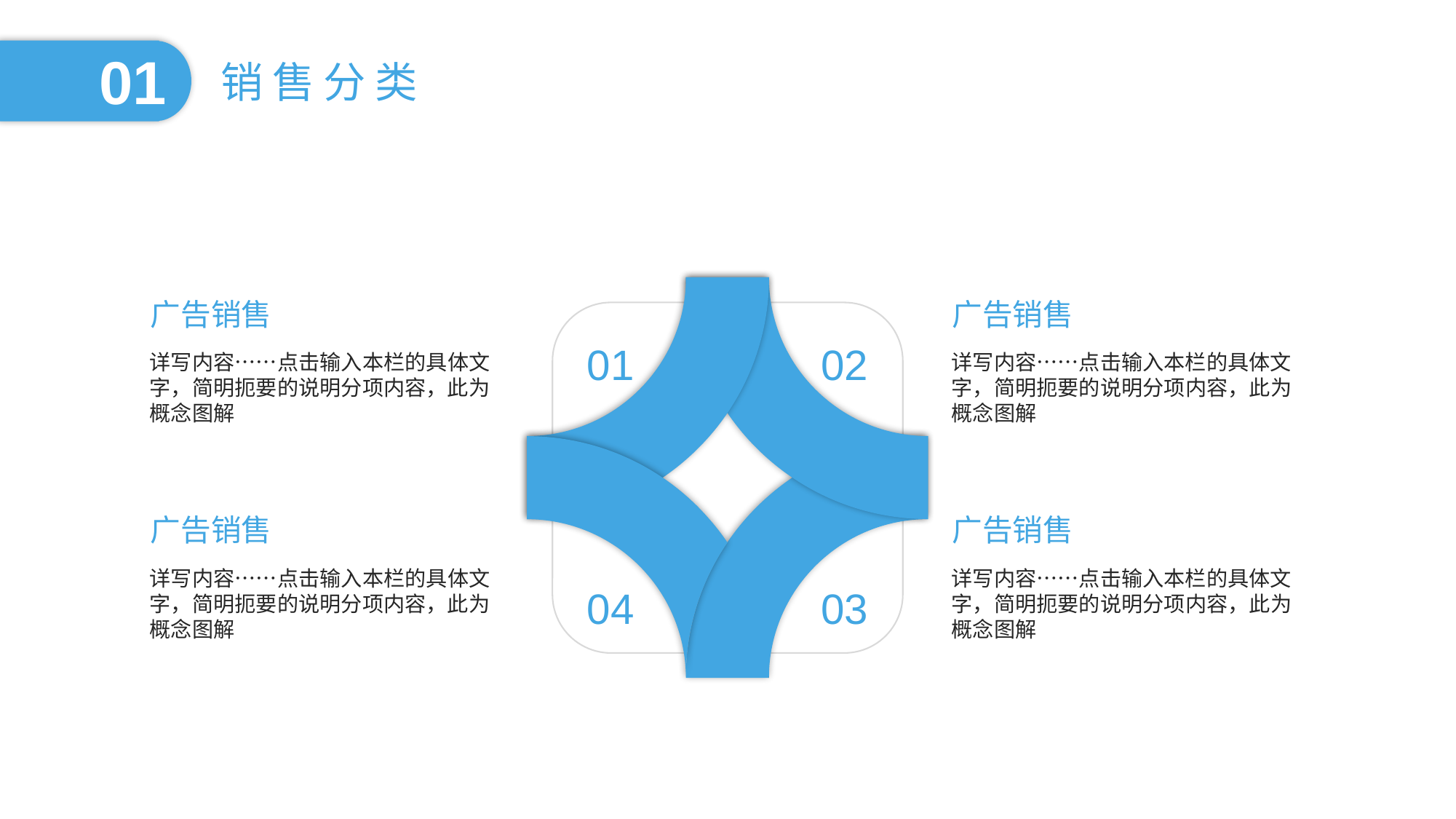

01

销售分类

广告销售
详写内容……点击输入本栏的具体文字，简明扼要的说明分项内容，此为概念图解
广告销售
详写内容……点击输入本栏的具体文字，简明扼要的说明分项内容，此为概念图解

01
02

广告销售
详写内容……点击输入本栏的具体文字，简明扼要的说明分项内容，此为概念图解
广告销售
详写内容……点击输入本栏的具体文字，简明扼要的说明分项内容，此为概念图解
04
03